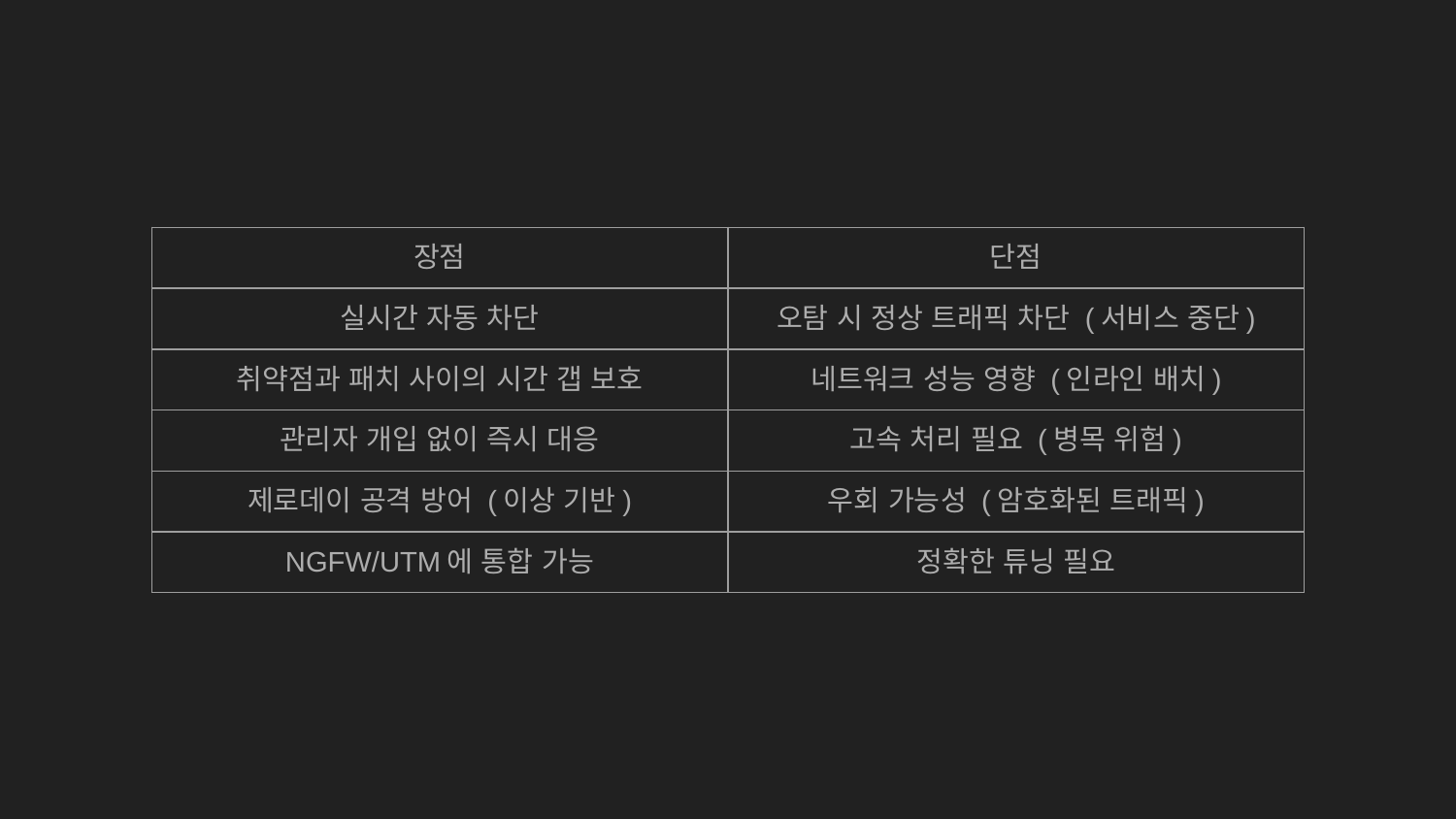

| 장점 | 단점 |
| --- | --- |
| 실시간 자동 차단 | 오탐 시 정상 트래픽 차단 (서비스 중단) |
| 취약점과 패치 사이의 시간 갭 보호 | 네트워크 성능 영향 (인라인 배치) |
| 관리자 개입 없이 즉시 대응 | 고속 처리 필요 (병목 위험) |
| 제로데이 공격 방어 (이상 기반) | 우회 가능성 (암호화된 트래픽) |
| NGFW/UTM에 통합 가능 | 정확한 튜닝 필요 |